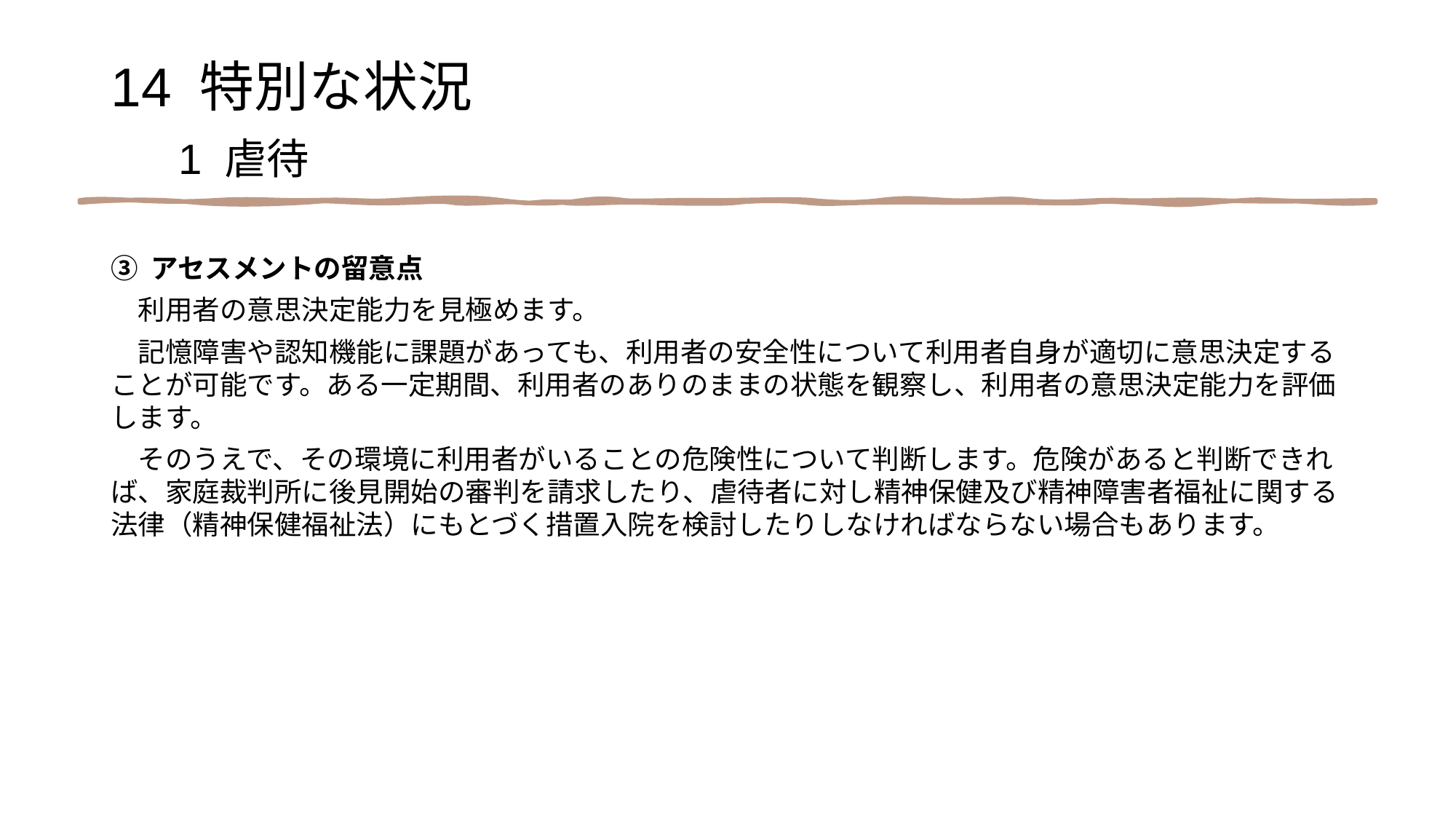

14 特別な状況
　1 虐待

③ アセスメントの留意点
　利用者の意思決定能力を見極めます。
　記憶障害や認知機能に課題があっても、利用者の安全性について利用者自身が適切に意思決定することが可能です。ある一定期間、利用者のありのままの状態を観察し、利用者の意思決定能力を評価します。
　そのうえで、その環境に利用者がいることの危険性について判断します。危険があると判断できれば、家庭裁判所に後見開始の審判を請求したり、虐待者に対し精神保健及び精神障害者福祉に関する法律（精神保健福祉法）にもとづく措置入院を検討したりしなければならない場合もあります。